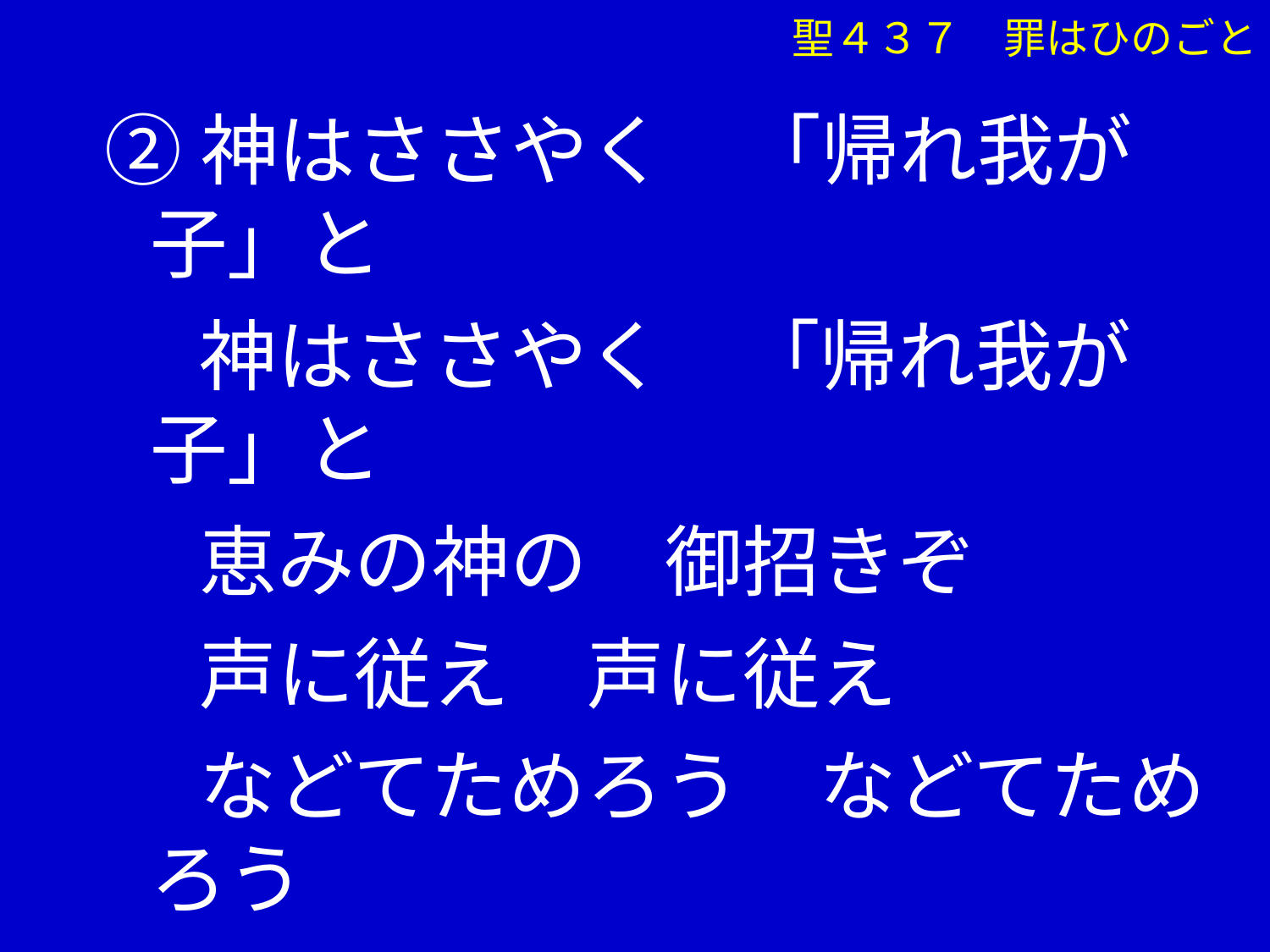

②神はささやく　「帰れ我が子」と
　 神はささやく　「帰れ我が子」と
　 恵みの神の　御招きぞ
　 声に従え　声に従え
　 などてためろう　などてためろう

聖４３７　罪はひのごと